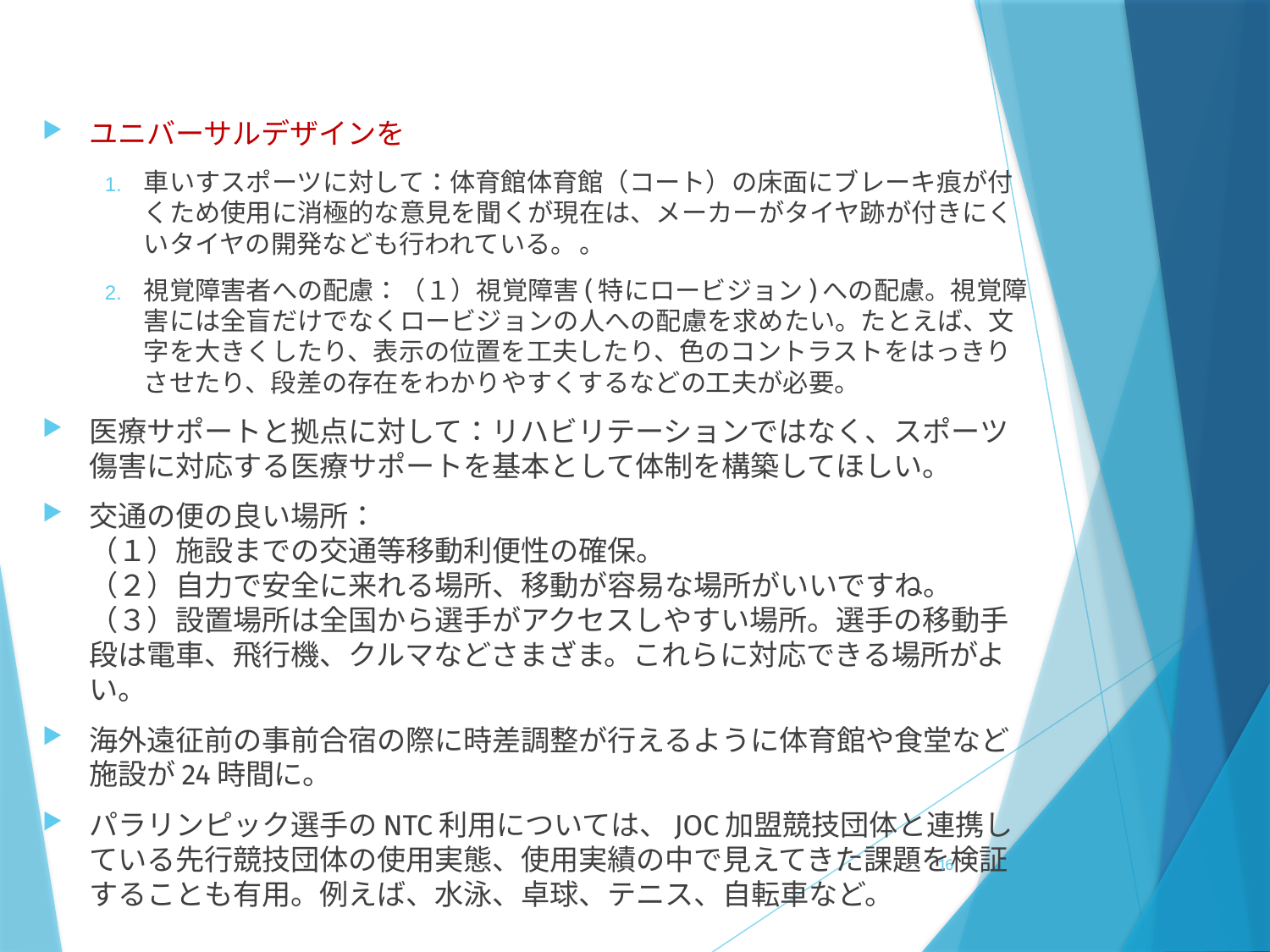

ユニバーサルデザインを
車いすスポーツに対して：体育館体育館（コート）の床面にブレーキ痕が付くため使用に消極的な意見を聞くが現在は、メーカーがタイヤ跡が付きにくいタイヤの開発なども行われている。 。
視覚障害者への配慮：（１）視覚障害(特にロービジョン)への配慮。視覚障害には全盲だけでなくロービジョンの人への配慮を求めたい。たとえば、文字を大きくしたり、表示の位置を工夫したり、色のコントラストをはっきりさせたり、段差の存在をわかりやすくするなどの工夫が必要。
医療サポートと拠点に対して：リハビリテーションではなく、スポーツ傷害に対応する医療サポートを基本として体制を構築してほしい。
交通の便の良い場所：
（１）施設までの交通等移動利便性の確保。
（２）自力で安全に来れる場所、移動が容易な場所がいいですね。（３）設置場所は全国から選手がアクセスしやすい場所。選手の移動手段は電車、飛行機、クルマなどさまざま。これらに対応できる場所がよい。
海外遠征前の事前合宿の際に時差調整が行えるように体育館や食堂など施設が24時間に。
パラリンピック選手のNTC利用については、JOC加盟競技団体と連携している先行競技団体の使用実態、使用実績の中で見えてきた課題を検証することも有用。例えば、水泳、卓球、テニス、自転車など。

16